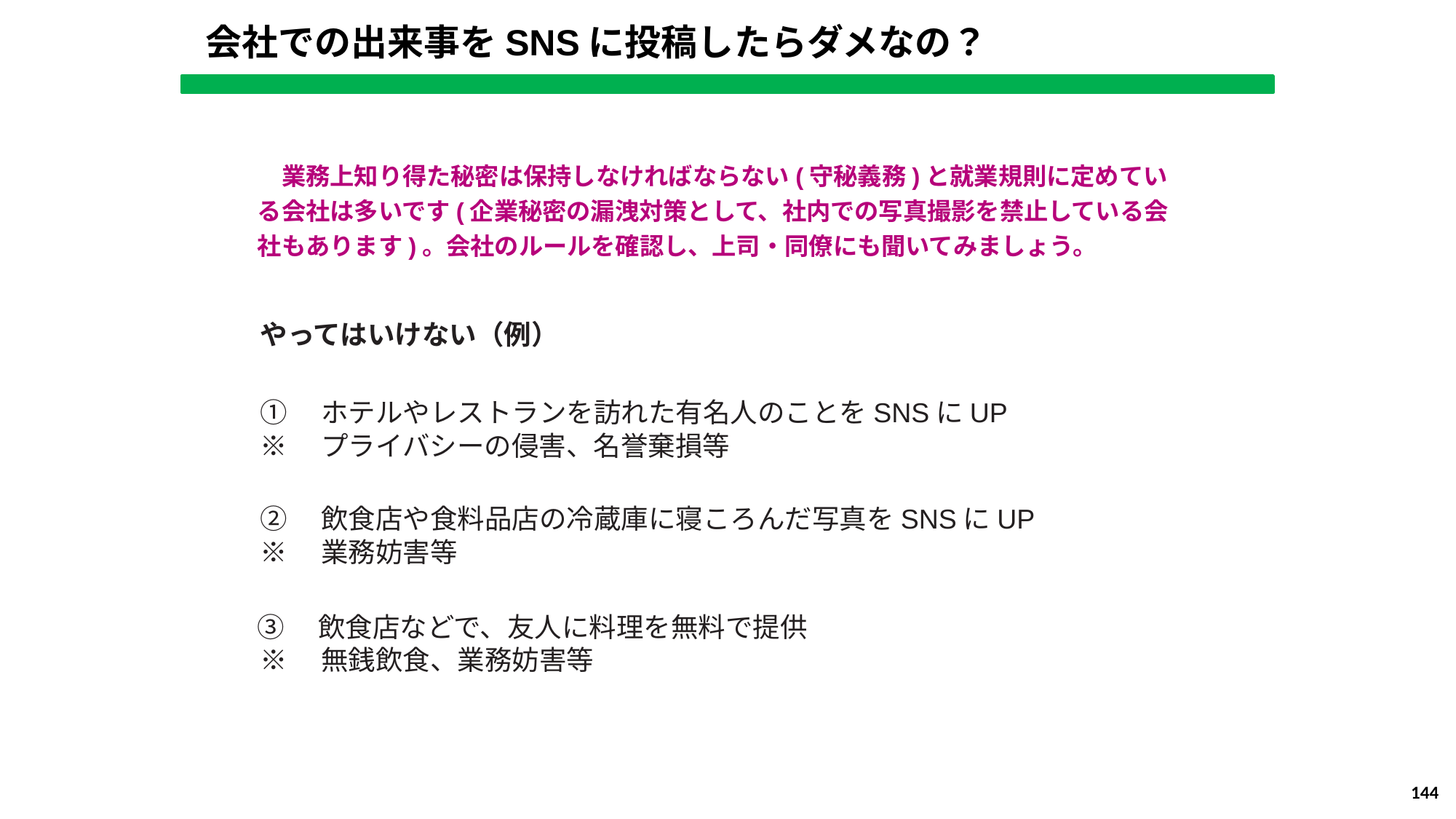

会社での出来事をSNSに投稿したらダメなの？

　業務上知り得た秘密は保持しなければならない(守秘義務)と就業規則に定めている会社は多いです(企業秘密の漏洩対策として、社内での写真撮影を禁止している会社もあります)。会社のルールを確認し、上司・同僚にも聞いてみましょう。
やってはいけない（例）
①　ホテルやレストランを訪れた有名人のことをSNSにUP
※　プライバシーの侵害、名誉棄損等

②　飲食店や食料品店の冷蔵庫に寝ころんだ写真をSNSにUP
※　業務妨害等

③　飲食店などで、友人に料理を無料で提供
※　無銭飲食、業務妨害等
144